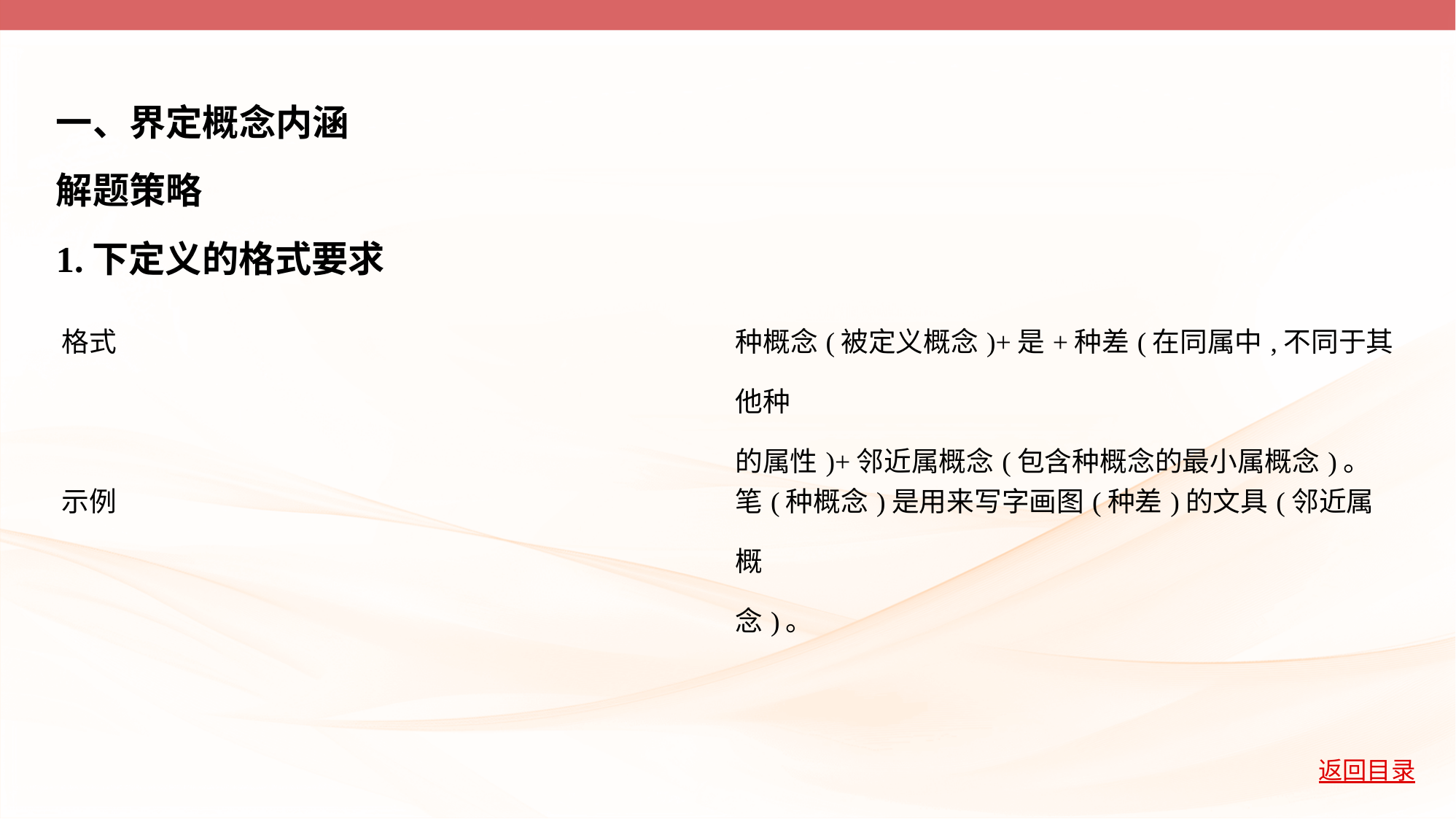

一、界定概念内涵
解题策略
1.下定义的格式要求
| 格式 | 种概念(被定义概念)+是+种差(在同属中,不同于其他种 的属性)+邻近属概念(包含种概念的最小属概念)。 |
| --- | --- |
| 示例 | 笔(种概念)是用来写字画图(种差)的文具(邻近属概 念)。 |